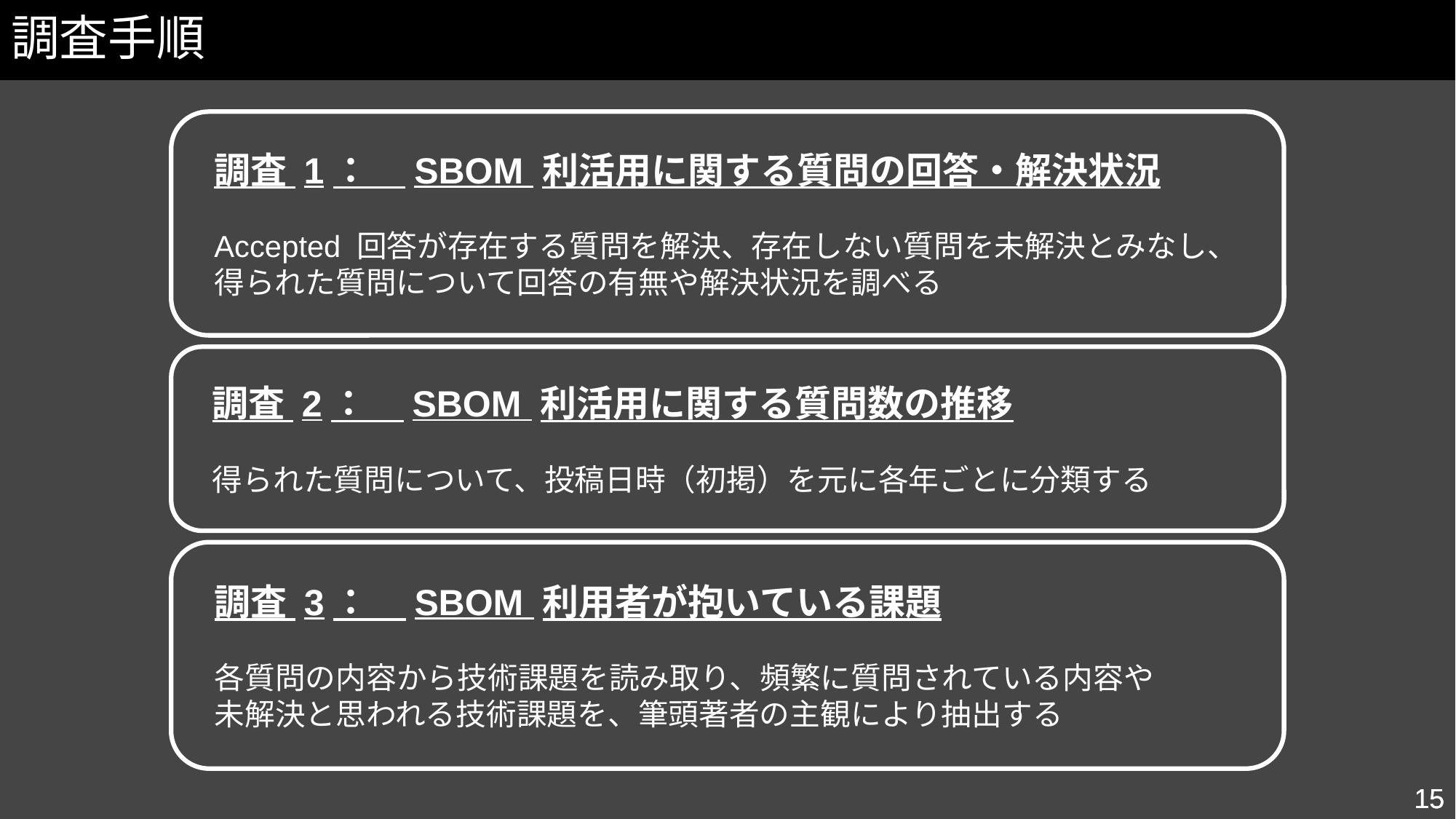

# 調査手順
調査 1：　SBOM 利活用に関する質問の回答・解決状況

Accepted 回答が存在する質問を解決、存在しない質問を未解決とみなし、
得られた質問について回答の有無や解決状況を調べる
調査 2：　SBOM 利活用に関する質問数の推移

得られた質問について、投稿日時（初掲）を元に各年ごとに分類する
調査 3：　SBOM 利用者が抱いている課題

各質問の内容から技術課題を読み取り、頻繁に質問されている内容や
未解決と思われる技術課題を、筆頭著者の主観により抽出する